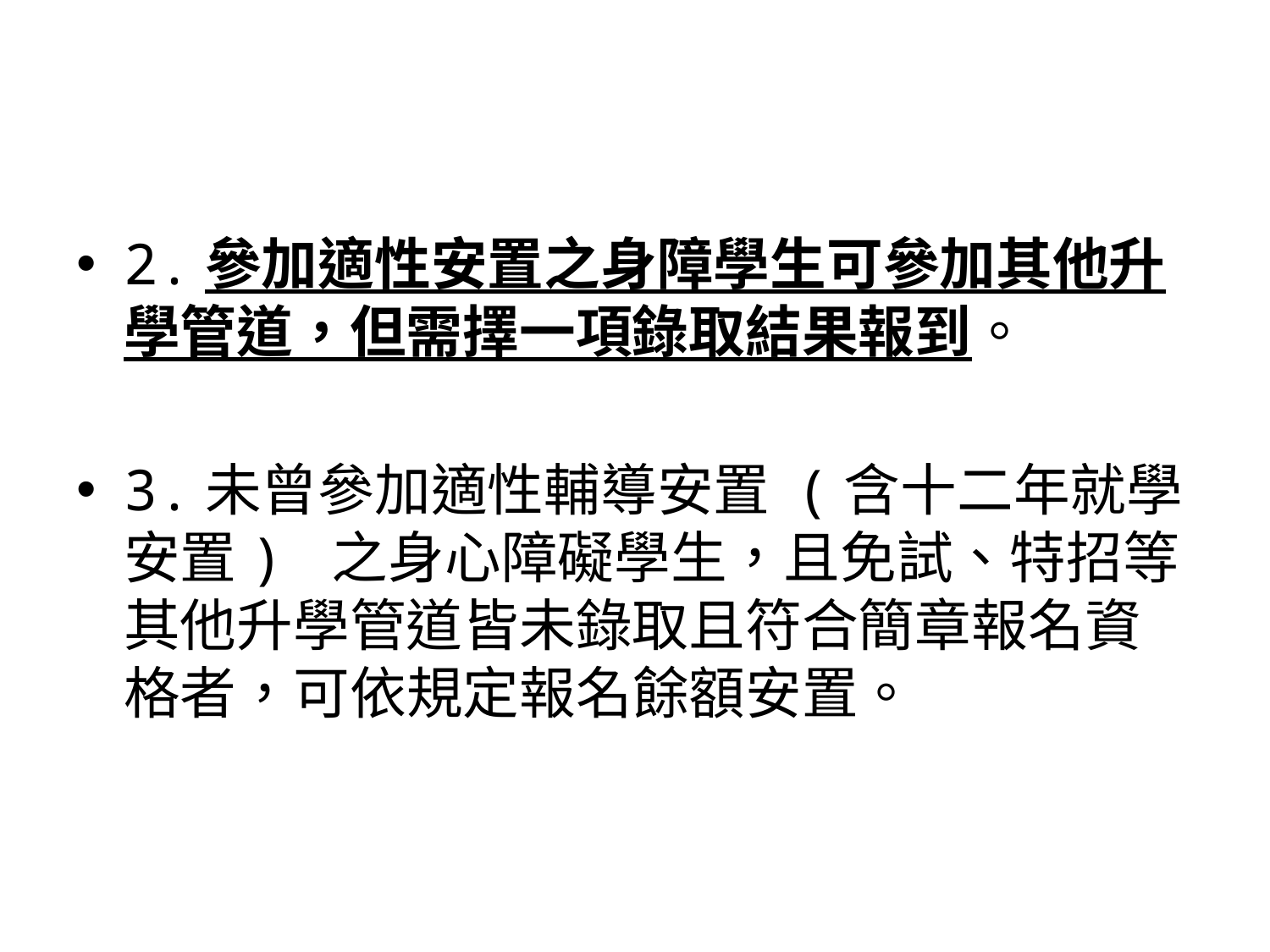

#
2.參加適性安置之身障學生可參加其他升學管道，但需擇一項錄取結果報到。

3.未曾參加適性輔導安置 (含十二年就學安置) 之身心障礙學生，且免試、特招等其他升學管道皆未錄取且符合簡章報名資格者，可依規定報名餘額安置。